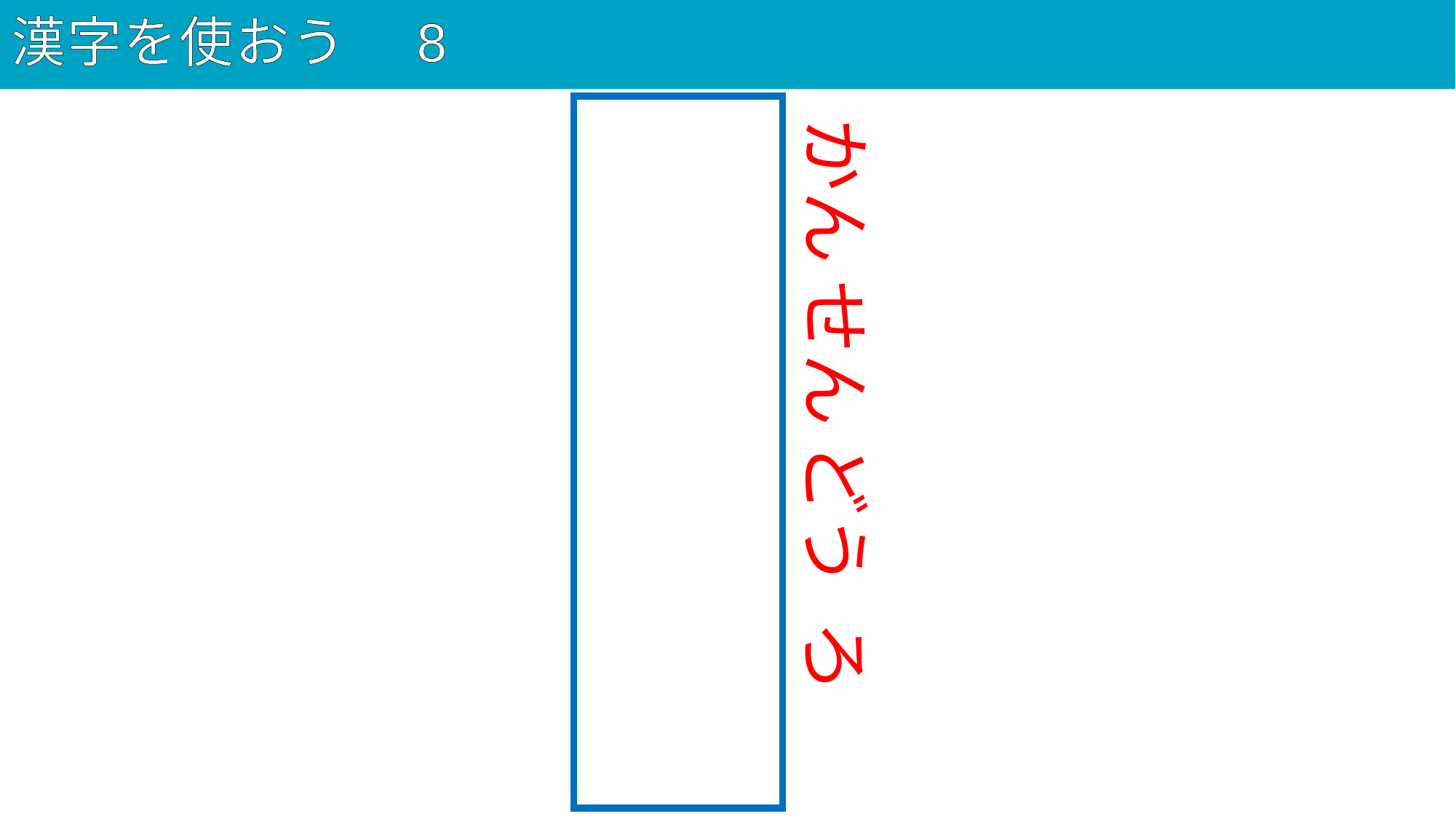

# 漢字を使おう　8
60

幹線道路
かん せん どう  ろ